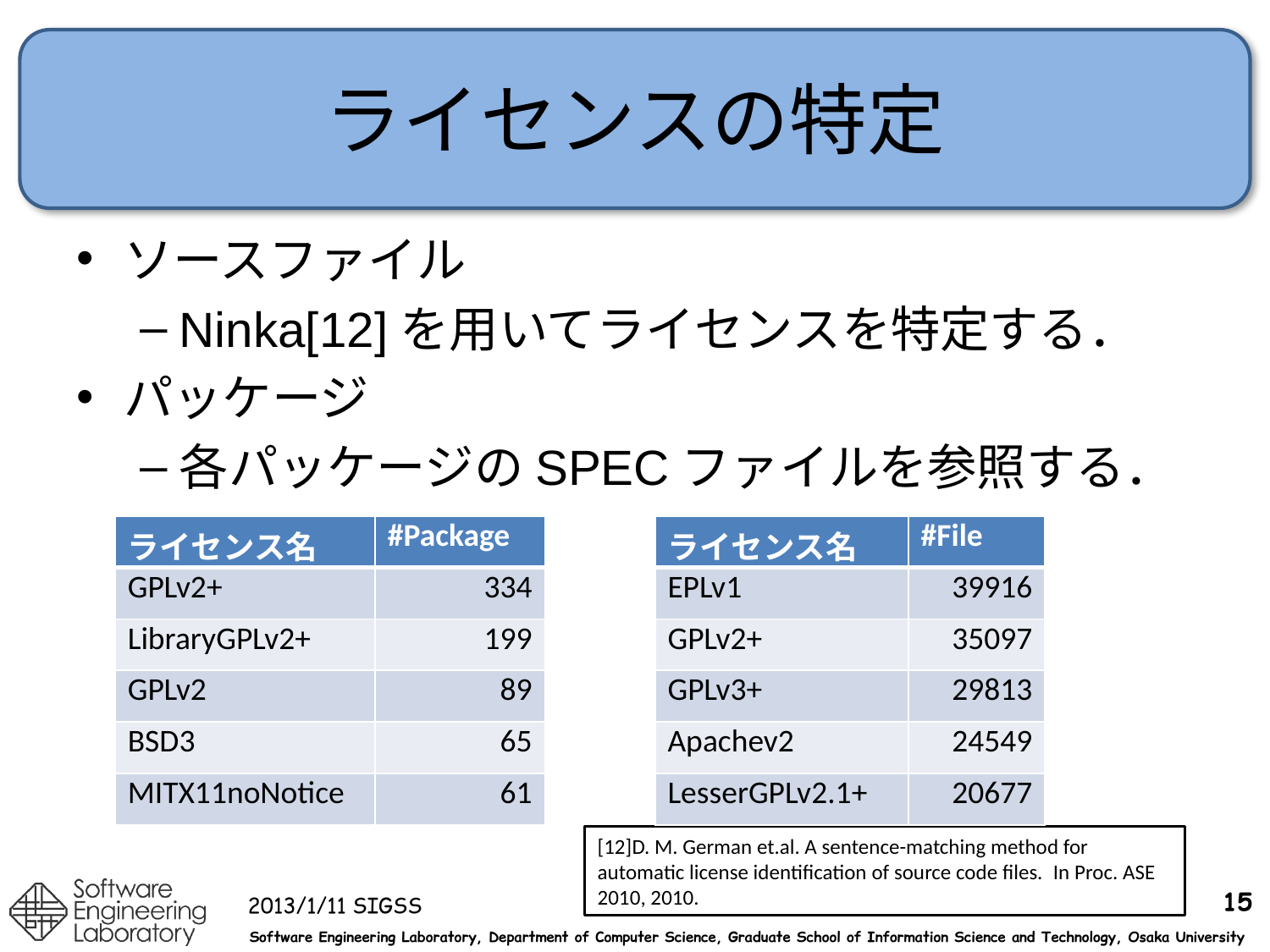

# ライセンスの特定
ソースファイル
Ninka[12]を用いてライセンスを特定する．
パッケージ
各パッケージのSPECファイルを参照する．
| ライセンス名 | #Package |
| --- | --- |
| GPLv2+ | 334 |
| LibraryGPLv2+ | 199 |
| GPLv2 | 89 |
| BSD3 | 65 |
| MITX11noNotice | 61 |
| ライセンス名 | #File |
| --- | --- |
| EPLv1 | 39916 |
| GPLv2+ | 35097 |
| GPLv3+ | 29813 |
| Apachev2 | 24549 |
| LesserGPLv2.1+ | 20677 |
[12]D. M. German et.al. A sentence-matching method for automatic license identification of source code files.  In Proc. ASE 2010, 2010.
15
2013/1/11 SIGSS